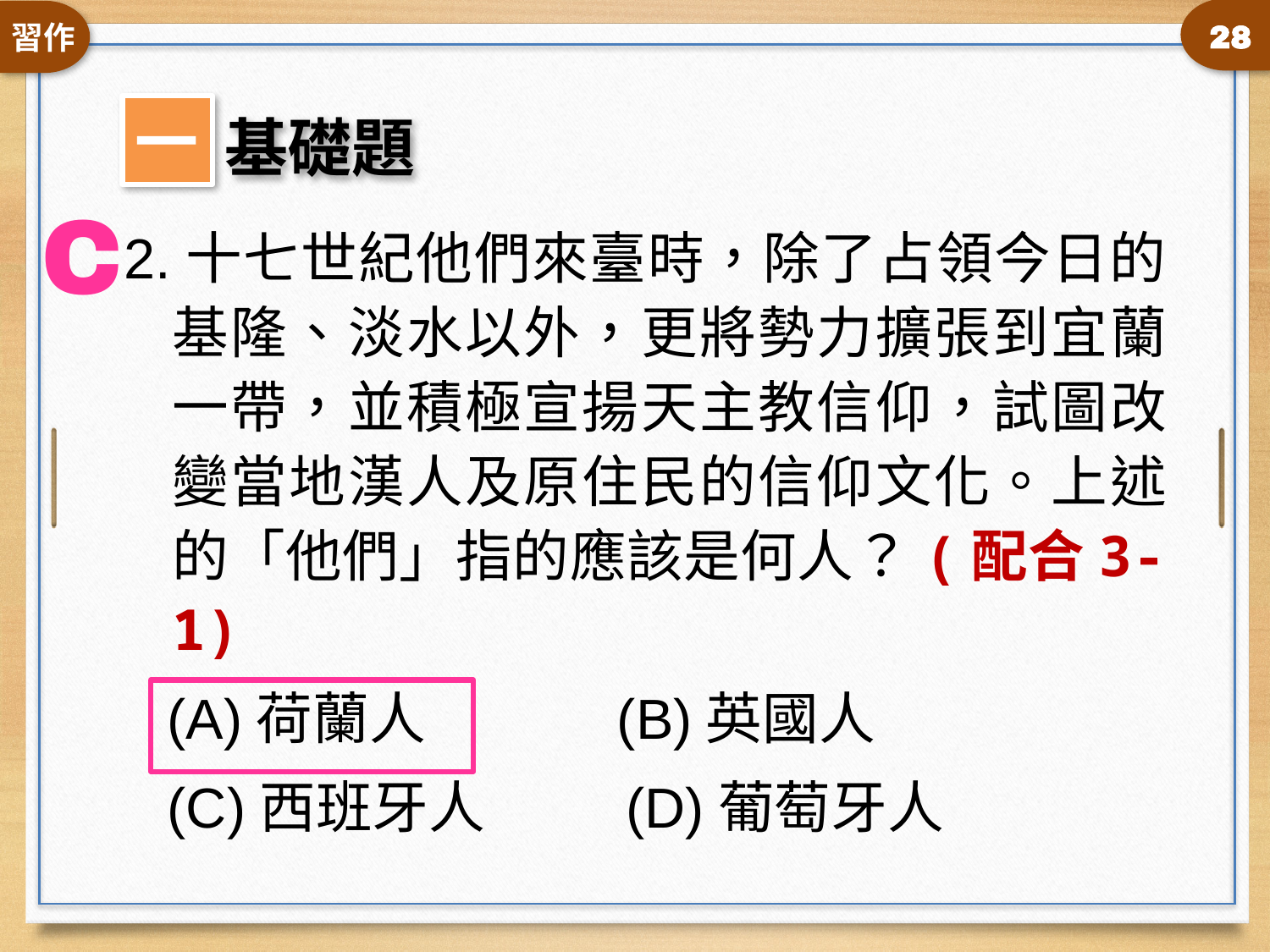

28
C
2.十七世紀他們來臺時，除了占領今日的基隆、淡水以外，更將勢力擴張到宜蘭一帶，並積極宣揚天主教信仰，試圖改變當地漢人及原住民的信仰文化。上述的「他們」指的應該是何人？(配合3-1)
(A)荷蘭人              (B)英國人
(C)西班牙人          (D)葡萄牙人